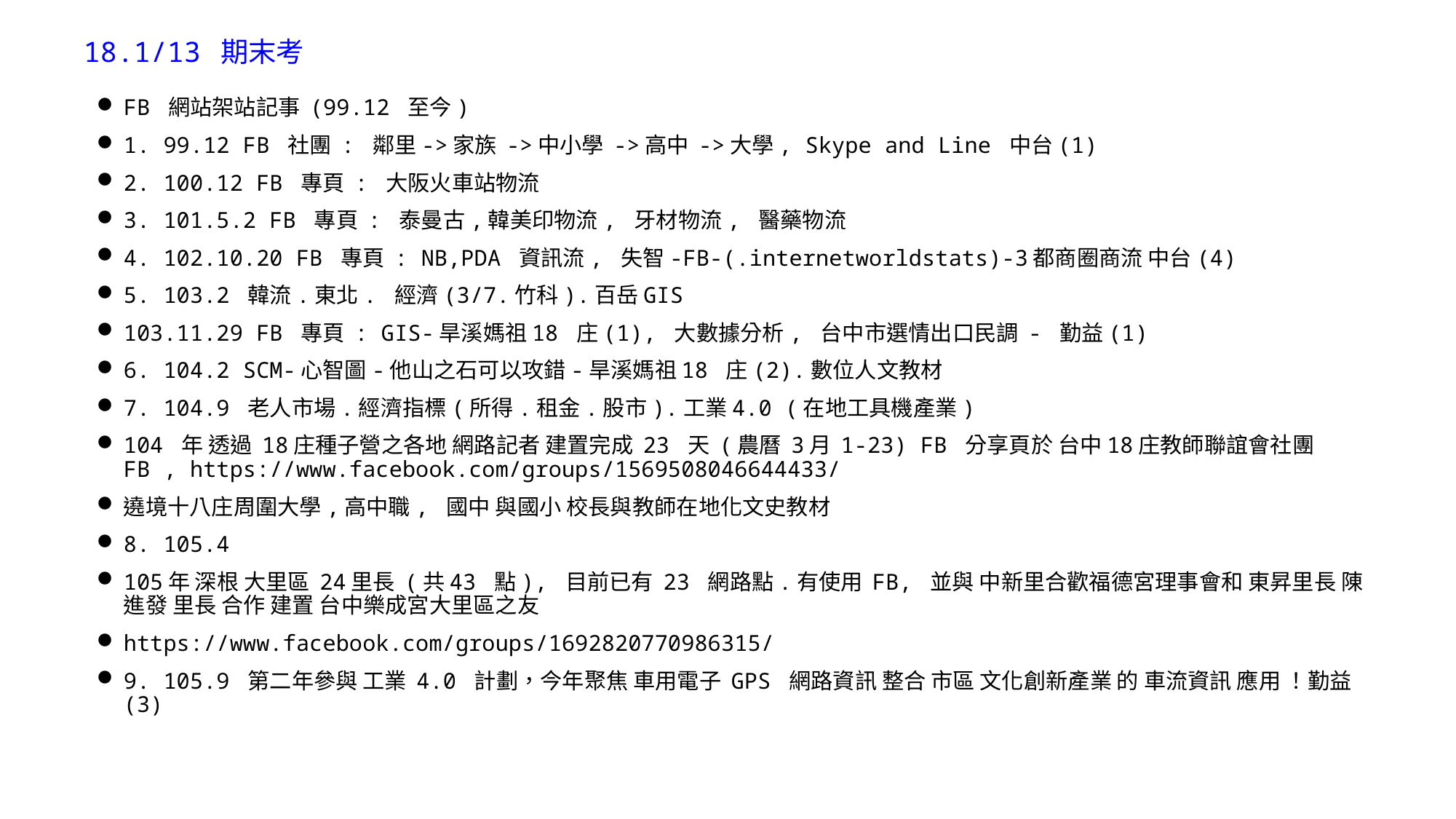

# 18.1/13 期末考
FB 網站架站記事 (99.12 至今)
1. 99.12 FB 社團 : 鄰里->家族 ->中小學 ->高中 ->大學, Skype and Line 中台(1)
2. 100.12 FB 專頁 : 大阪火車站物流
3. 101.5.2 FB 專頁 : 泰曼古,韓美印物流, 牙材物流, 醫藥物流
4. 102.10.20 FB 專頁 : NB,PDA 資訊流, 失智-FB-(.internetworldstats)-3都商圈商流 中台(4)
5. 103.2 韓流.東北. 經濟(3/7.竹科).百岳GIS
103.11.29 FB 專頁 : GIS-旱溪媽祖18 庄(1), 大數據分析, 台中市選情出口民調 - 勤益(1)
6. 104.2 SCM-心智圖-他山之石可以攻錯-旱溪媽祖18 庄(2).數位人文教材
7. 104.9 老人市場.經濟指標(所得.租金.股市).工業4.0 (在地工具機產業)
104 年 透過 18庄種子營之各地 網路記者 建置完成 23 天 (農曆 3月 1-23) FB 分享頁於 台中18庄教師聯誼會社團 FB , https://www.facebook.com/groups/1569508046644433/
遶境十八庄周圍大學,高中職, 國中 與國小 校長與教師在地化文史教材
8. 105.4
105年 深根 大里區 24里長 (共43 點), 目前已有 23 網路點.有使用 FB, 並與 中新里合歡福德宮理事會和 東昇里長 陳進發 里長 合作 建置 台中樂成宮大里區之友
https://www.facebook.com/groups/1692820770986315/
9. 105.9 第二年參與 工業 4.0 計劃，今年聚焦 車用電子 GPS 網路資訊 整合 市區 文化創新產業 的 車流資訊 應用 ！勤益 (3)